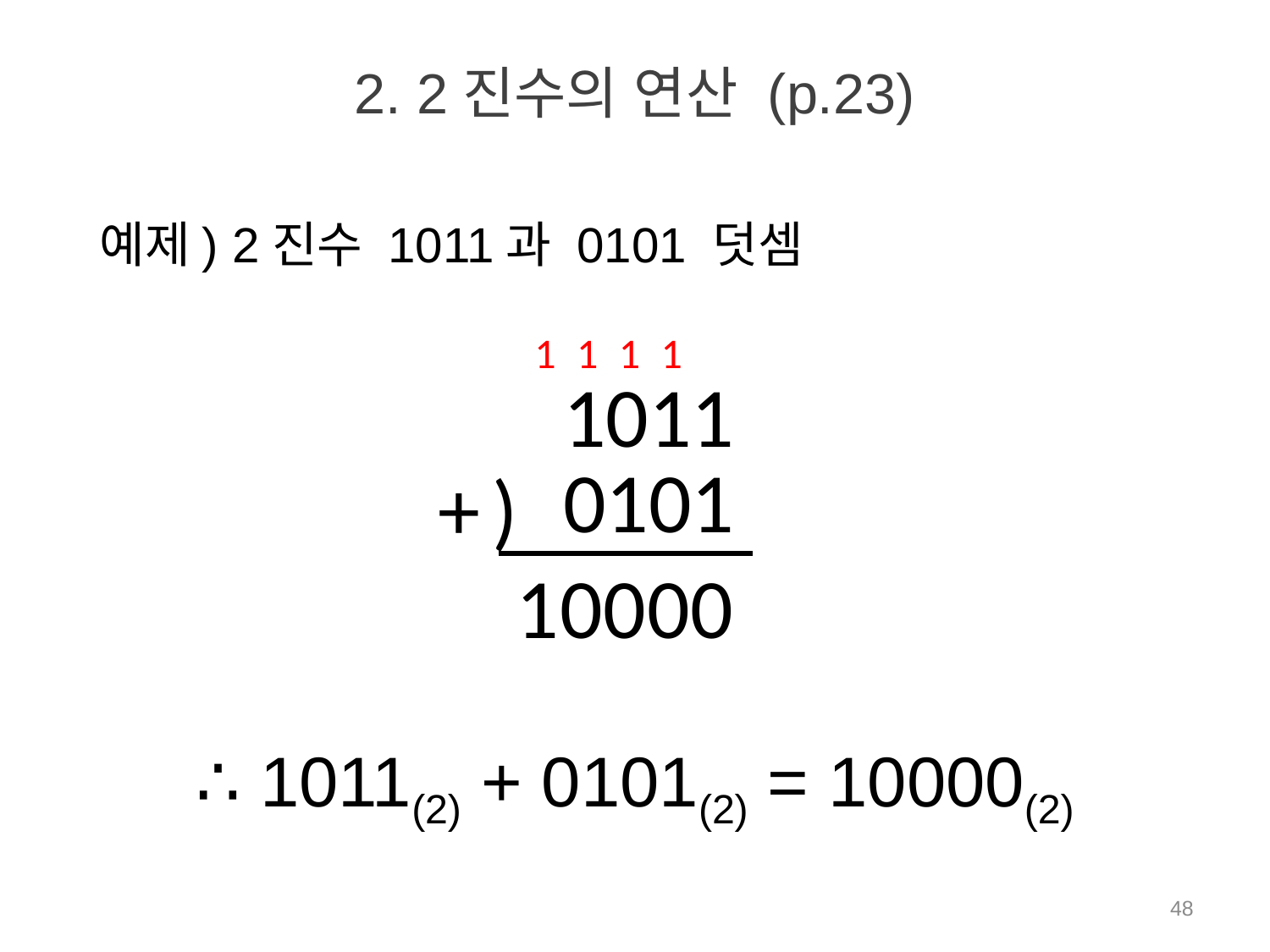

# 2. 2진수의 연산 (p.23)
예제) 2진수 1011과 0101 덧셈
1
1
1
1
1011
0101
+
)
1
0
0
0
0
∴ 1011(2) + 0101(2) = 10000(2)
48